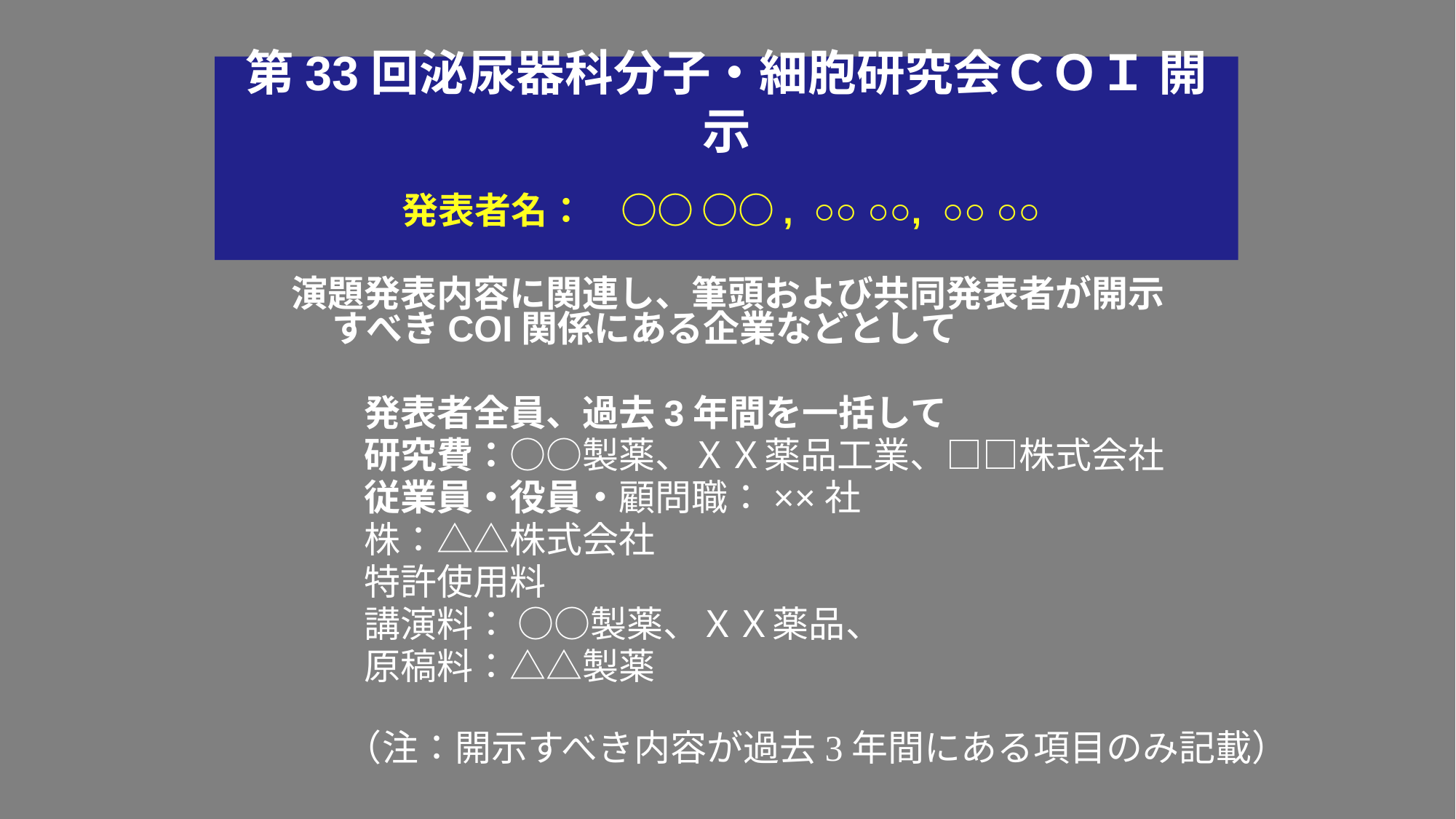

第33回泌尿器科分子・細胞研究会ＣＯＩ 開示
　
発表者名：　○○ ○○,  ○○ ○○,  ○○ ○○
演題発表内容に関連し、筆頭および共同発表者が開示すべきCOI関係にある企業などとして

　　発表者全員、過去3年間を一括して
　　研究費：○○製薬、ＸＸ薬品工業、□□株式会社
　　従業員・役員・顧問職：××社
　　株：△△株式会社
　　特許使用料
　　講演料： ○○製薬、ＸＸ薬品、
　　原稿料：△△製薬

（注：開示すべき内容が過去3年間にある項目のみ記載）